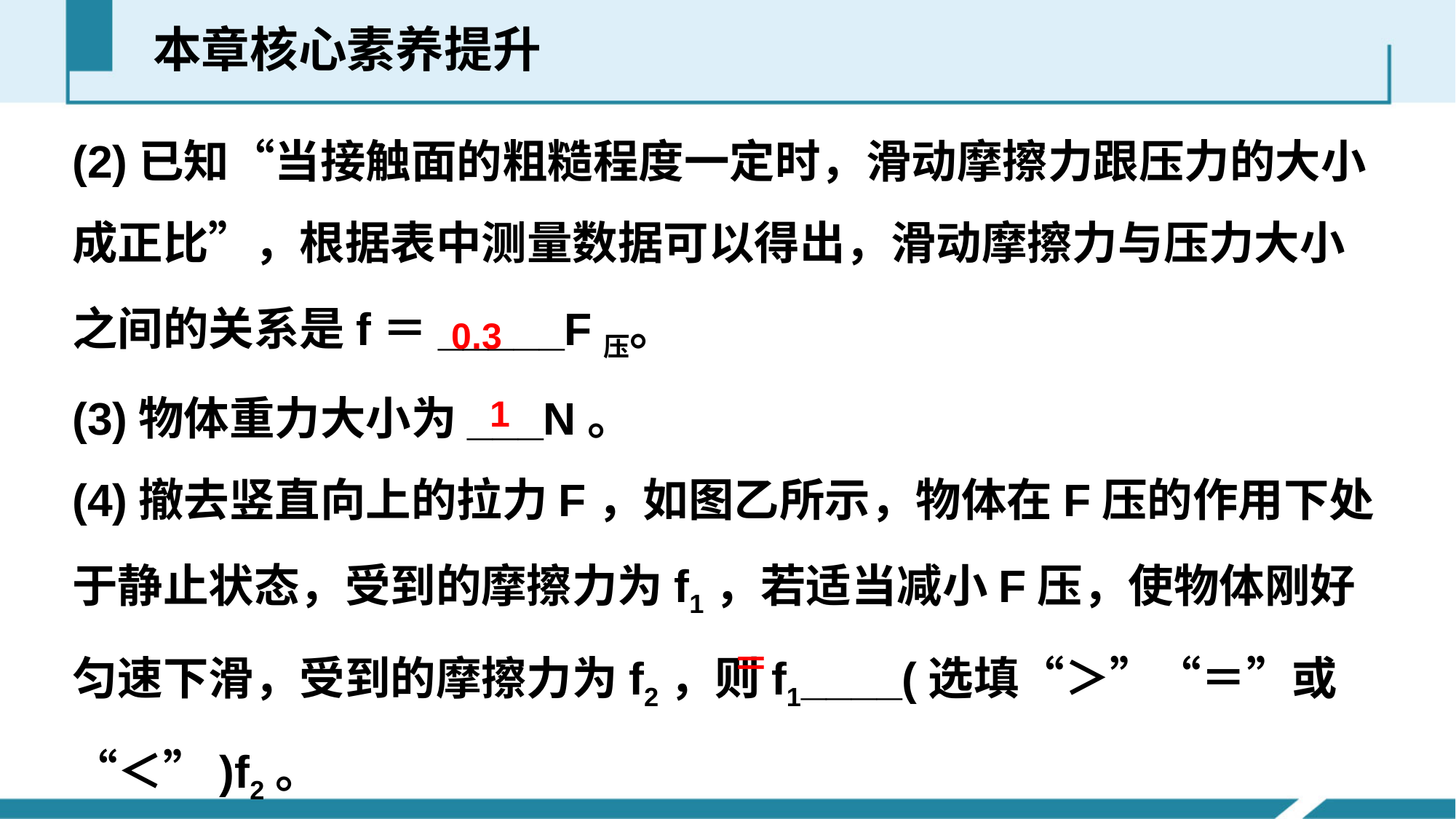

本章核心素养提升
(2)已知“当接触面的粗糙程度一定时，滑动摩擦力跟压力的大小成正比”，根据表中测量数据可以得出，滑动摩擦力与压力大小之间的关系是f＝_____F压。
(3)物体重力大小为___N。
(4)撤去竖直向上的拉力F，如图乙所示，物体在F压的作用下处于静止状态，受到的摩擦力为f1，若适当减小F压，使物体刚好匀速下滑，受到的摩擦力为f2，则f1____(选填“＞”“＝”或“＜”)f2。
0.3
1
＝